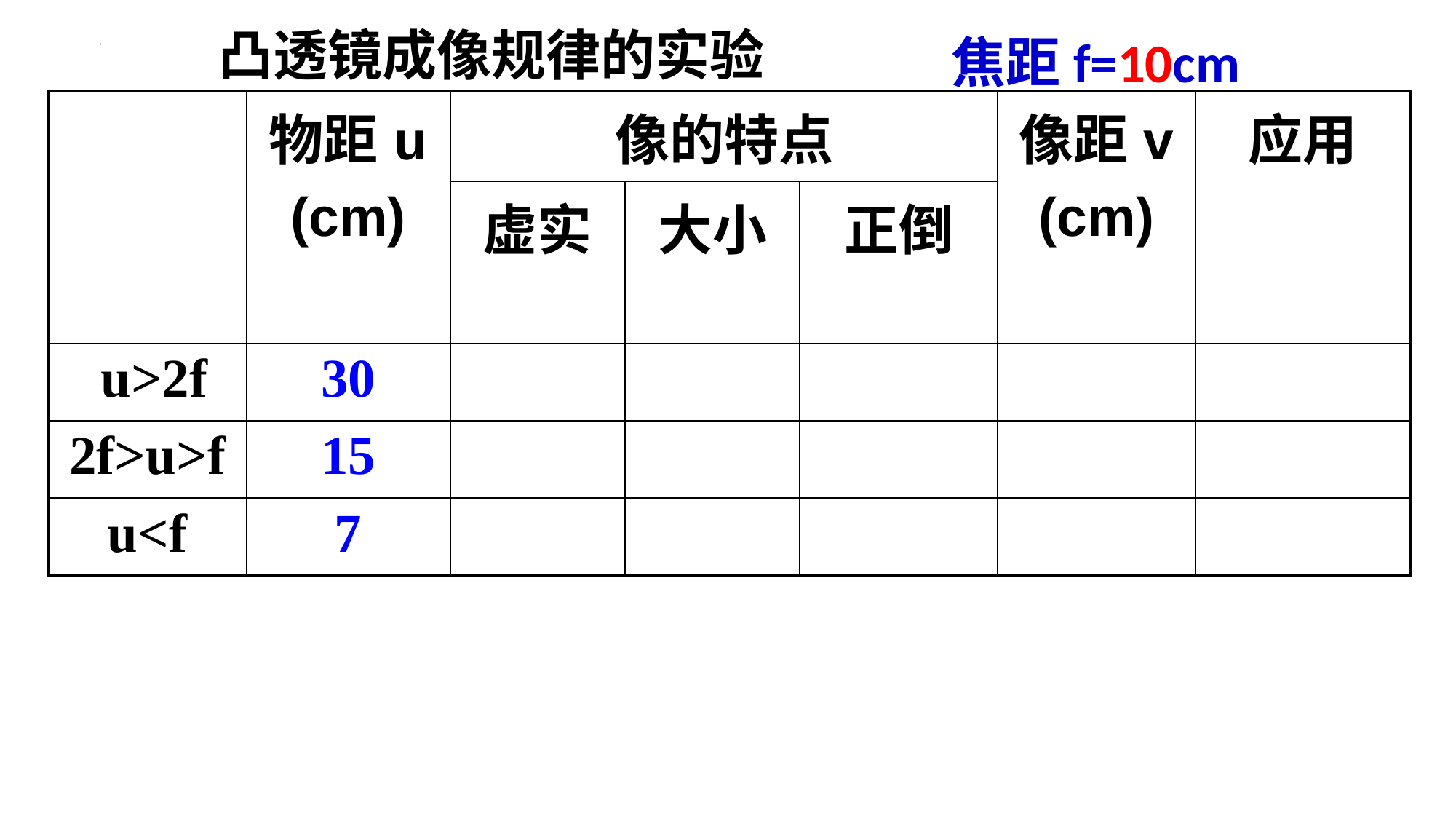

凸透镜成像规律的实验
焦距f=10cm
|  | 物距u (cm) | 像的特点 |  |  | 像距v (cm) | 应用 |
| --- | --- | --- | --- | --- | --- | --- |
|  |  | 虚实 | 大小 | 正倒 |  |  |
| u>2f | 30 |  |  |  |  |  |
| 2f>u>f | 15 |  |  |  |  |  |
| u<f | 7 |  |  |  |  |  |